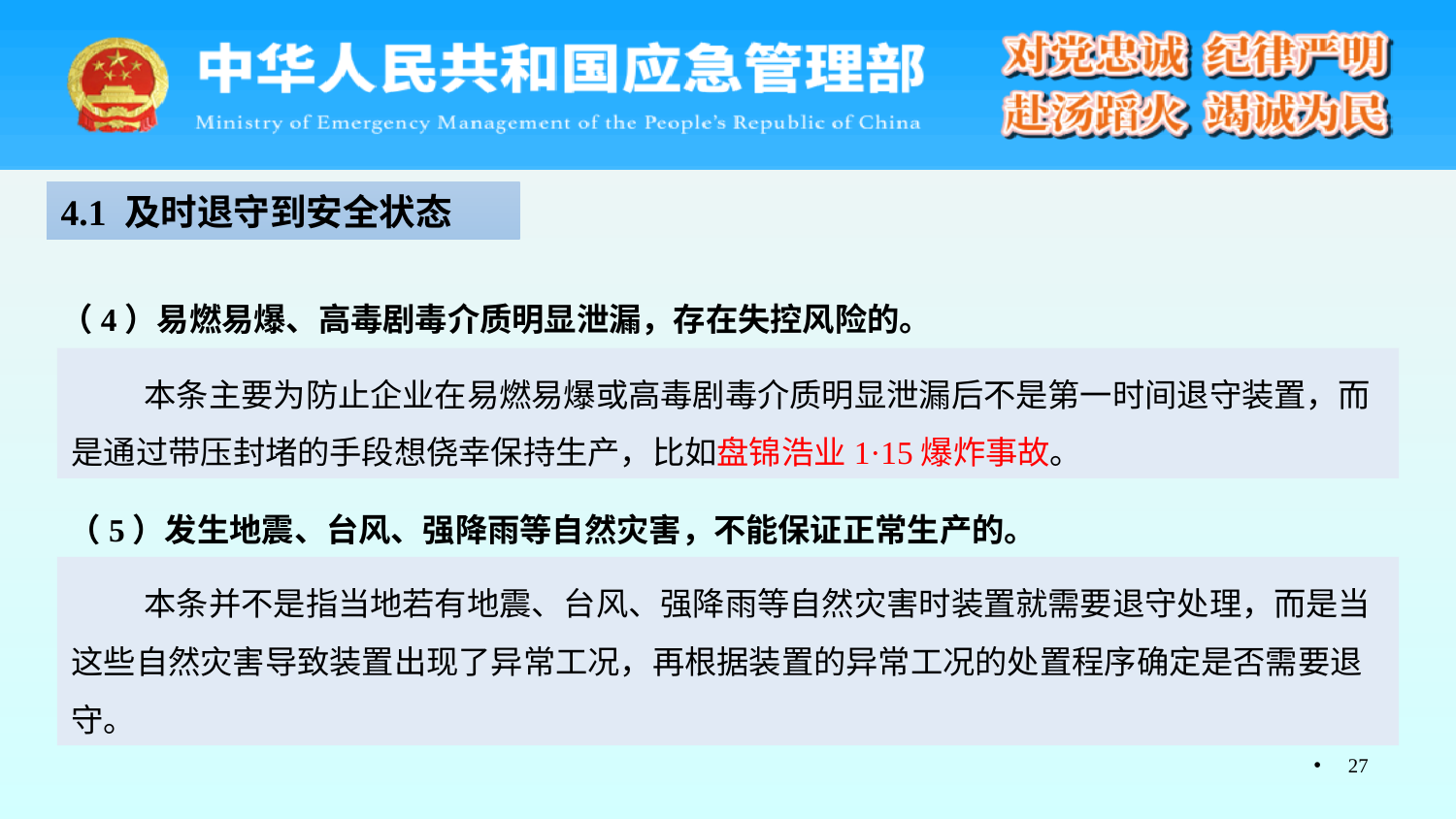

4.1 及时退守到安全状态
（4）易燃易爆、高毒剧毒介质明显泄漏，存在失控风险的。
本条主要为防止企业在易燃易爆或高毒剧毒介质明显泄漏后不是第一时间退守装置，而是通过带压封堵的手段想侥幸保持生产，比如盘锦浩业1·15爆炸事故。
（5）发生地震、台风、强降雨等自然灾害，不能保证正常生产的。
本条并不是指当地若有地震、台风、强降雨等自然灾害时装置就需要退守处理，而是当这些自然灾害导致装置出现了异常工况，再根据装置的异常工况的处置程序确定是否需要退守。
27